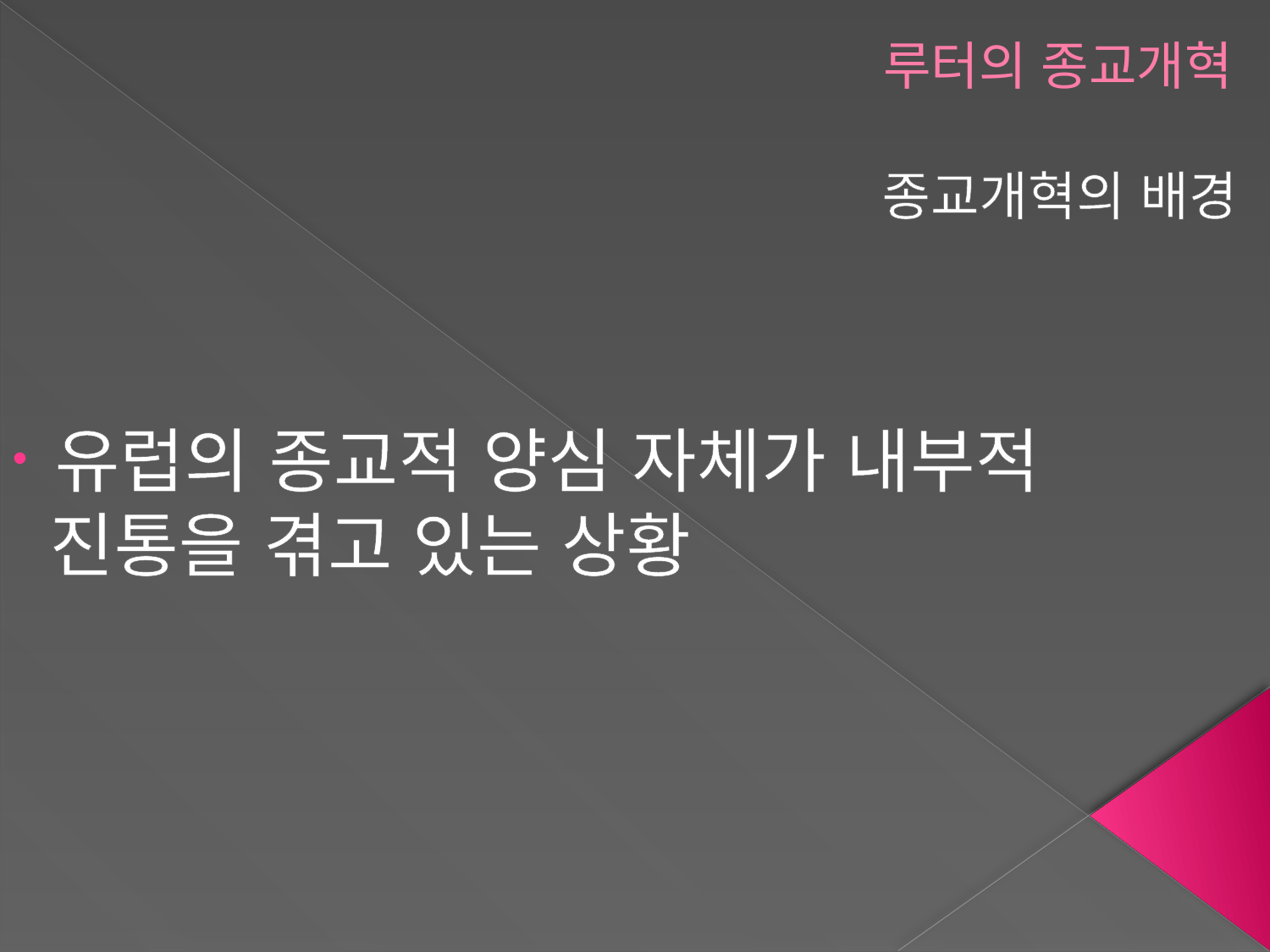

# 루터의 종교개혁
종교개혁의 배경

 유럽의 종교적 양심 자체가 내부적
 진통을 겪고 있는 상황